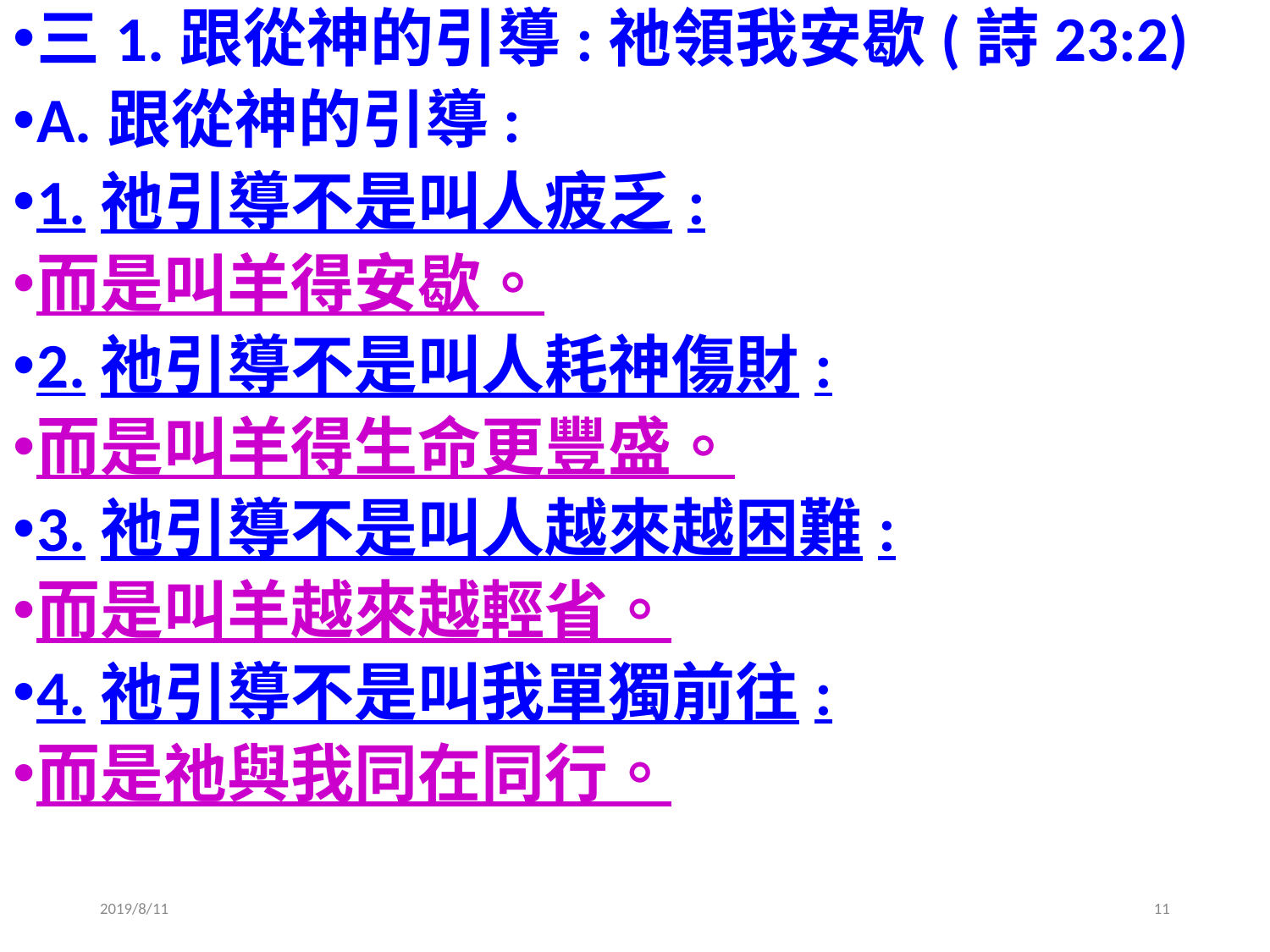

三1.跟從神的引導:祂領我安歇(詩23:2)
A.跟從神的引導:
1.祂引導不是叫人疲乏:
而是叫羊得安歇。
2.祂引導不是叫人耗神傷財:
而是叫羊得生命更豐盛。
3.祂引導不是叫人越來越困難:
而是叫羊越來越輕省。
4.祂引導不是叫我單獨前往:
而是祂與我同在同行。

2019/8/11
11